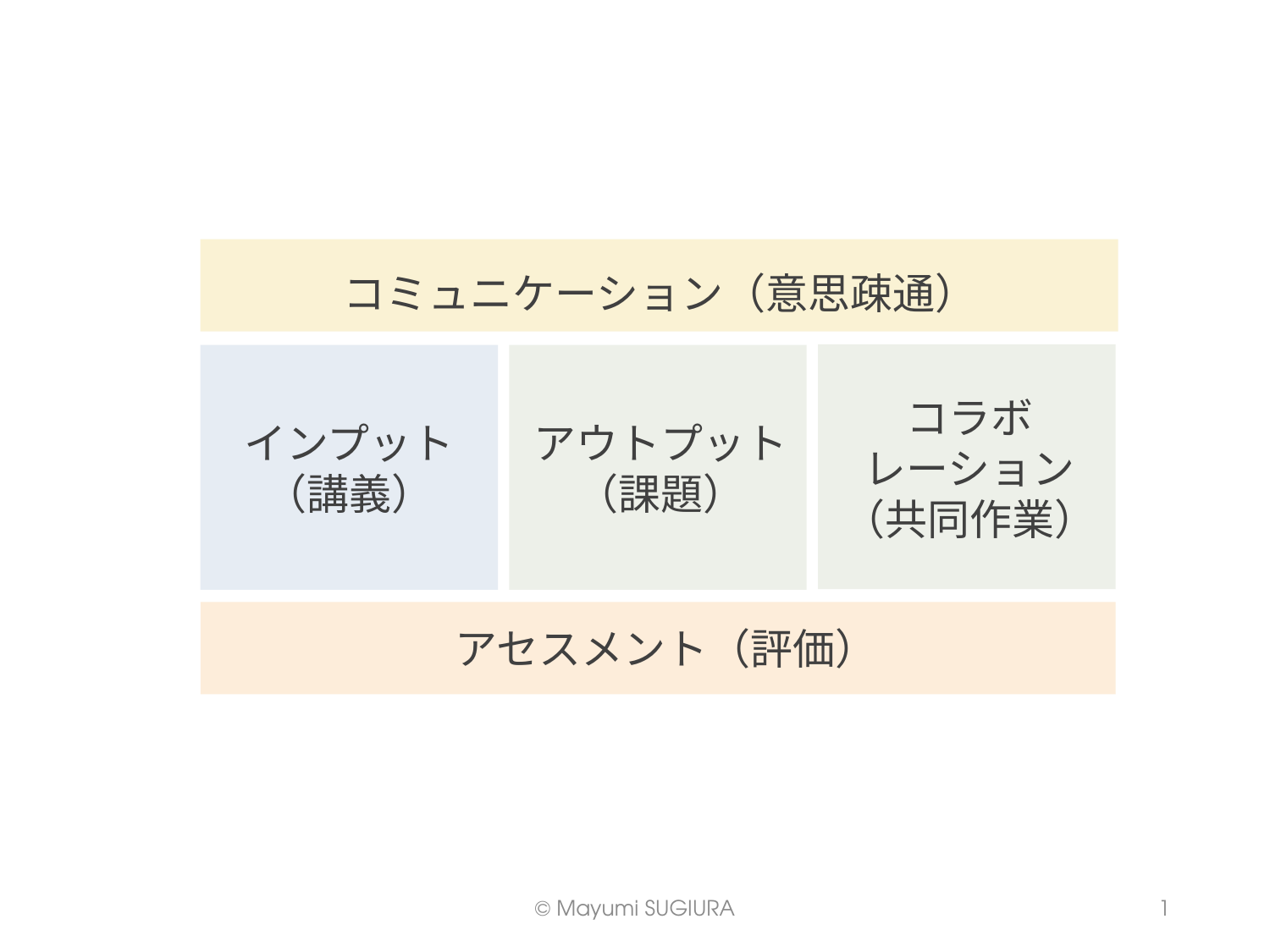

コミュニケーション（意思疎通）

コラボ
レーション
（共同作業）
インプット
（講義）
アウトプット
（課題）

アセスメント（評価）
©︎ Mayumi SUGIURA
1